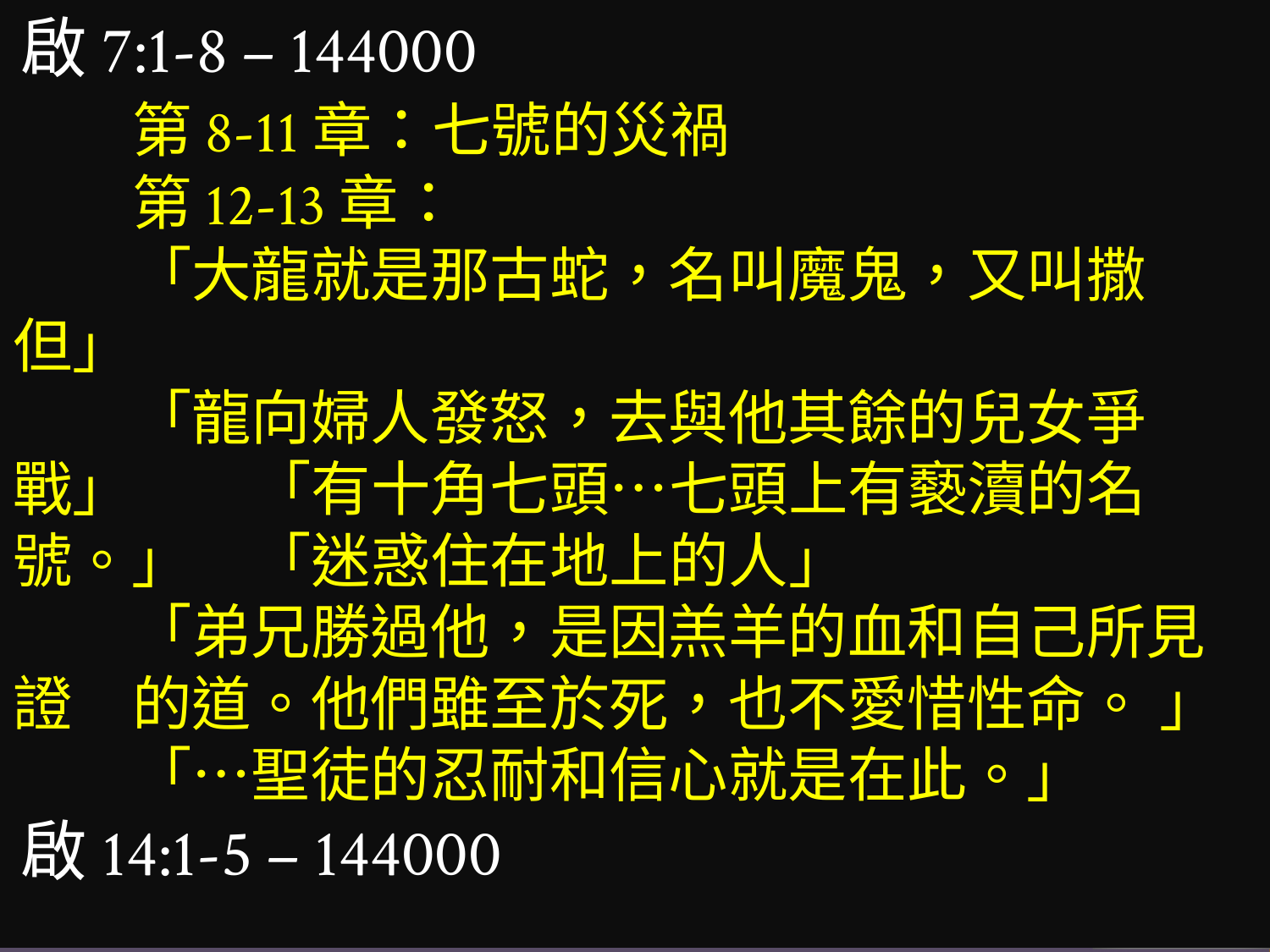

啟7:1-8 – 144000
	第8-11章：七號的災禍
	第12-13章：
		「大龍就是那古蛇，名叫魔鬼，又叫撒但」
		「龍向婦人發怒，去與他其餘的兒女爭戰」	「有十角七頭…七頭上有褻瀆的名號。」		「迷惑住在地上的人」
	「弟兄勝過他，是因羔羊的血和自己所見	證	的道。他們雖至於死，也不愛惜性命。 」
	「…聖徒的忍耐和信心就是在此。」
啟14:1-5 – 144000